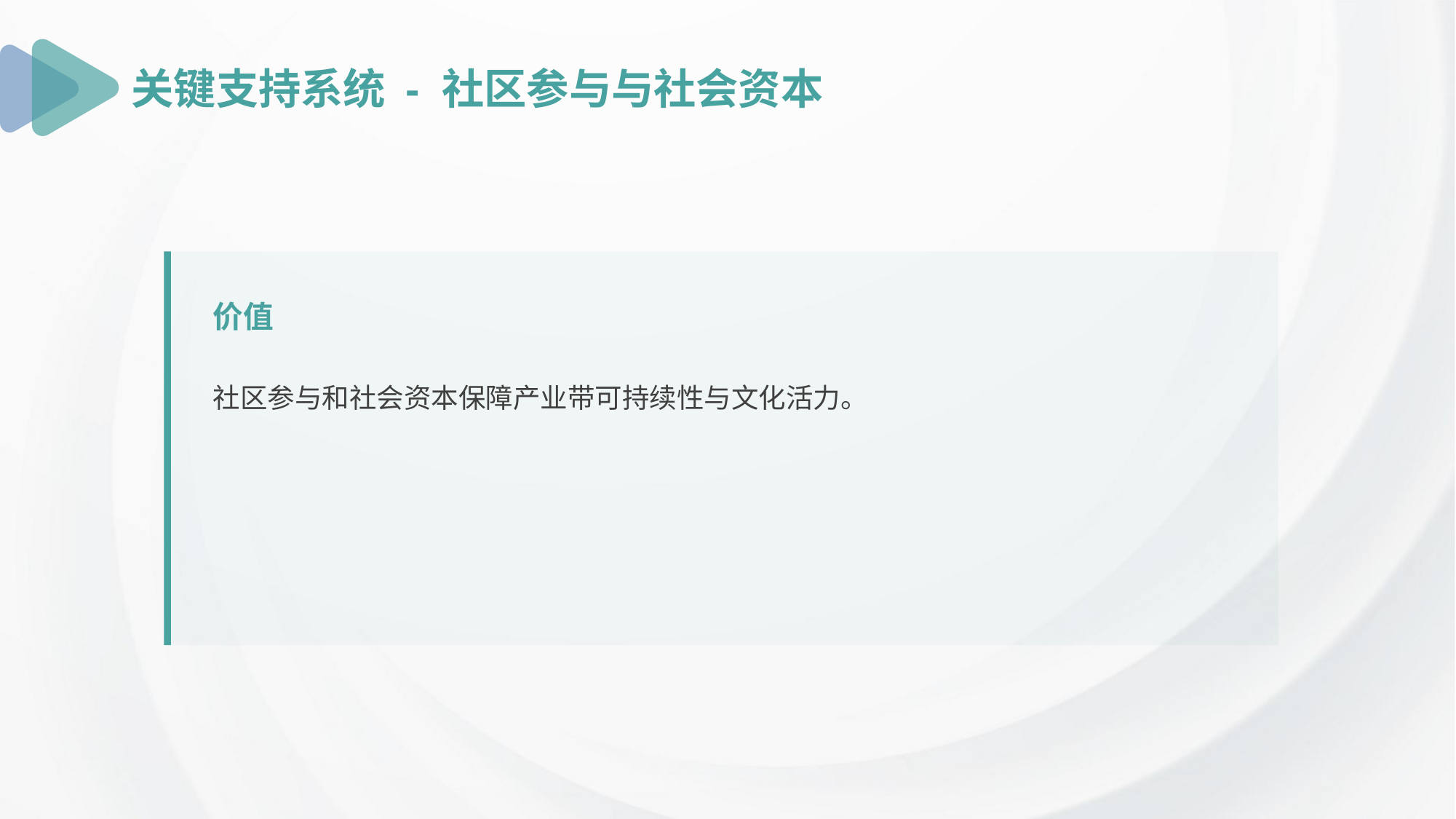

关键支持系统 - 社区参与与社会资本

价值
社区参与和社会资本保障产业带可持续性与文化活力。